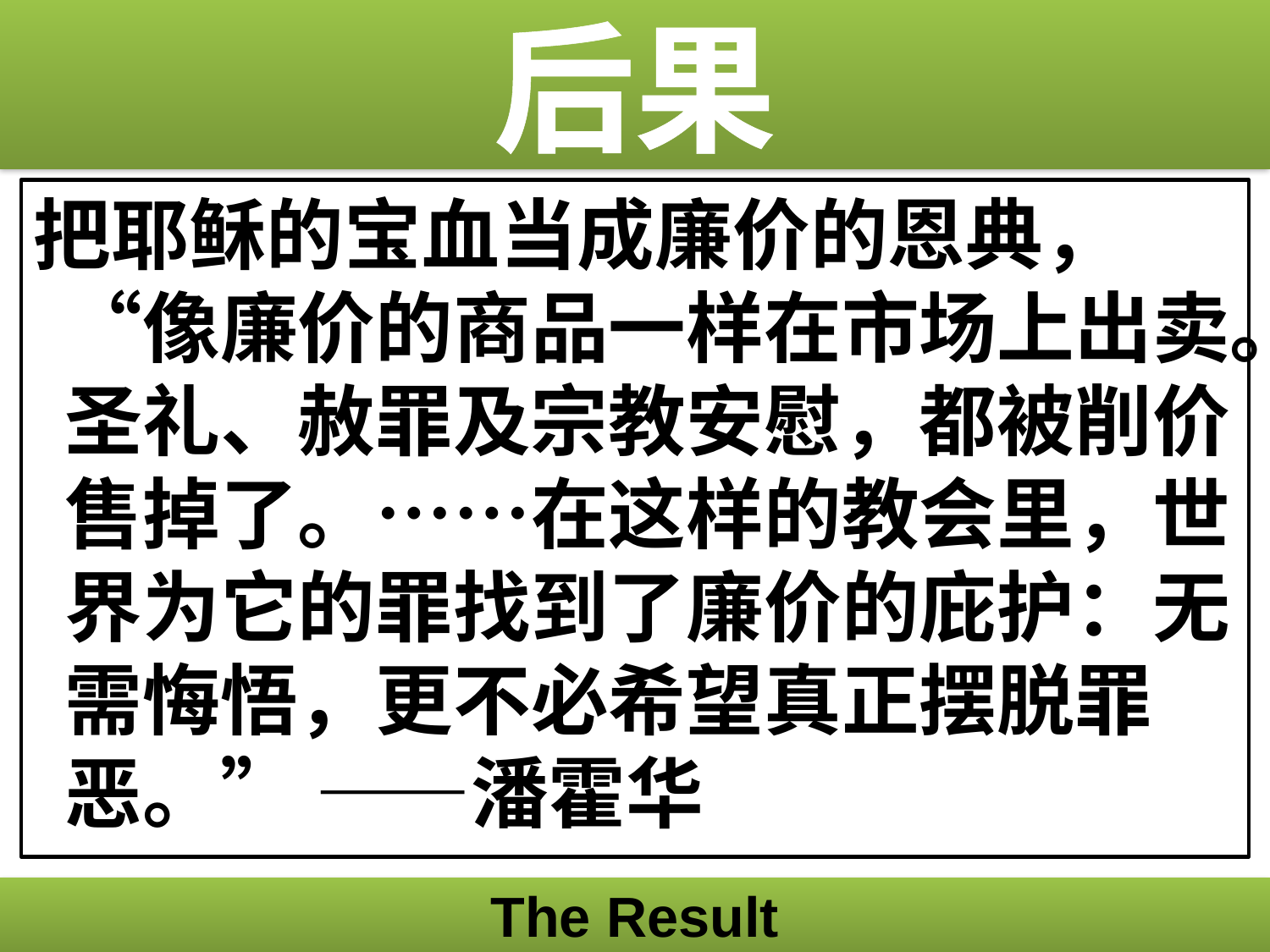

后果
把耶稣的宝血当成廉价的恩典，“像廉价的商品一样在市场上出卖。圣礼、赦罪及宗教安慰，都被削价售掉了。……在这样的教会里，世界为它的罪找到了廉价的庇护：无需悔悟，更不必希望真正摆脱罪恶。” ——潘霍华
The Result